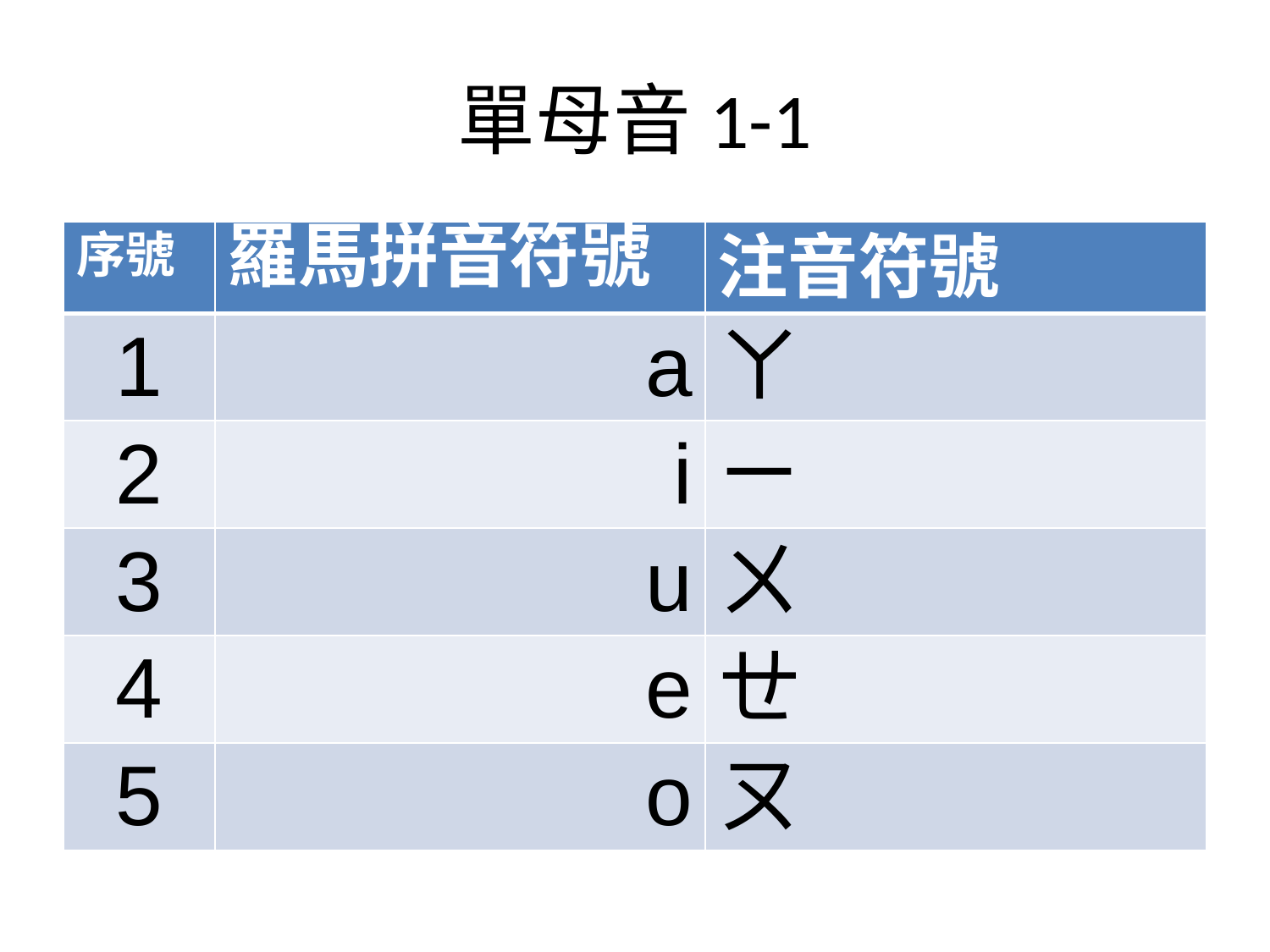

# 單母音1-1
| 序號 | 羅馬拼音符號 | 注音符號 |
| --- | --- | --- |
| 1 | a | ㄚ |
| 2 | i | ㄧ |
| 3 | u | ㄨ |
| 4 | e | ㄝ |
| 5 | o | ㄡ |